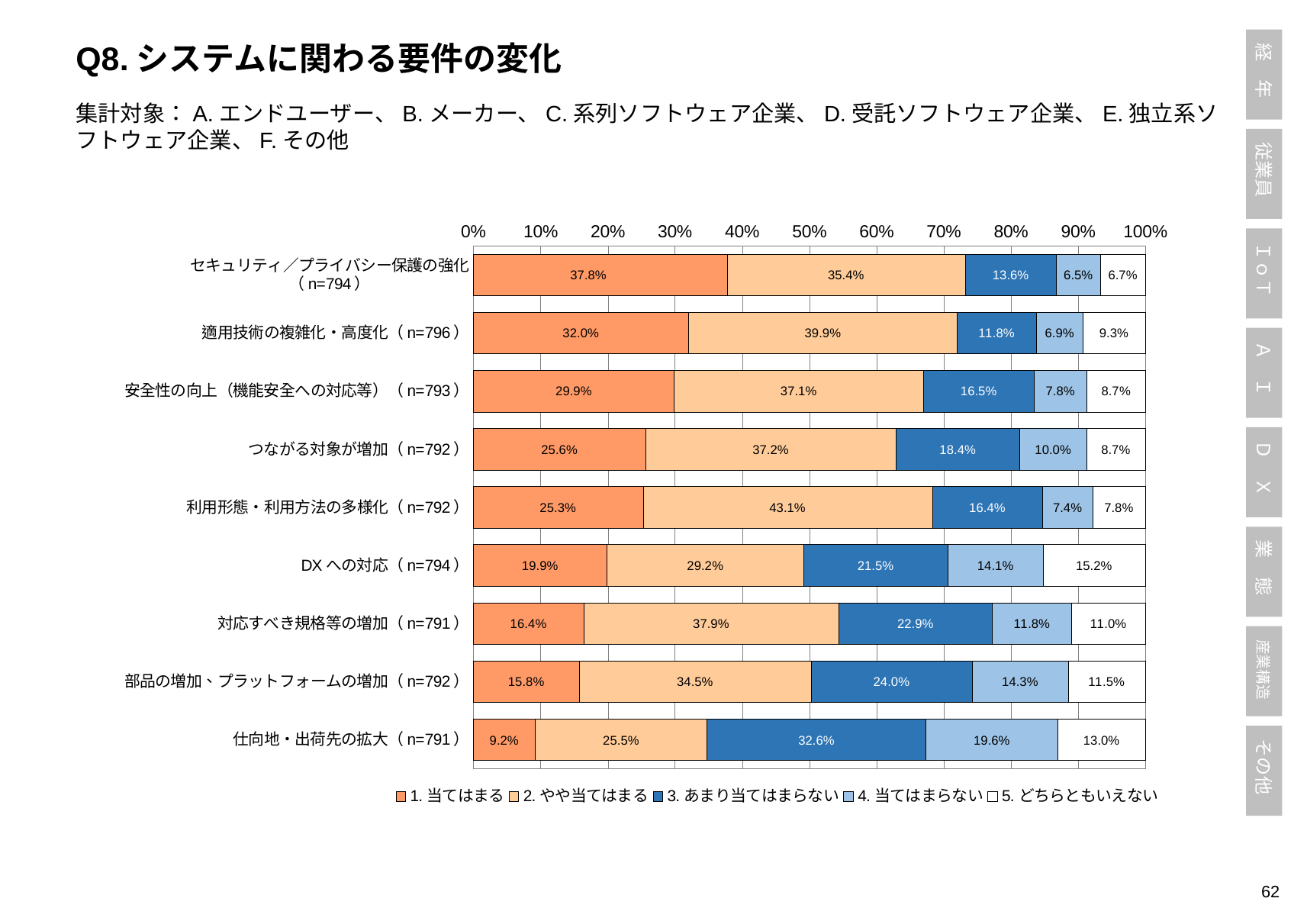

Q8.システムに関わる要件の変化
集計対象：A.エンドユーザー、B.メーカー、C.系列ソフトウェア企業、D.受託ソフトウェア企業、E.独立系ソフトウェア企業、F.その他

### Chart

| Category | 1.当てはまる | 2.やや当てはまる | 3.あまり当てはまらない | 4.当てはまらない | 5.どちらともいえない |
|---|---|---|---|---|---|
| セキュリティ／プライバシー保護の強化（n=794） | 0.3778337531486146 | 0.353904282115869 | 0.13602015113350127 | 0.0654911838790932 | 0.06675062972292191 |
| 適用技術の複雑化・高度化（n=796） | 0.3203517587939699 | 0.39949748743718594 | 0.11809045226130653 | 0.06909547738693467 | 0.09296482412060302 |
| 安全性の向上（機能安全への対応等）（n=793） | 0.2988650693568726 | 0.3707440100882724 | 0.16519546027742749 | 0.07818411097099622 | 0.08701134930643127 |
| つながる対象が増加（n=792） | 0.2563131313131313 | 0.37247474747474746 | 0.18434343434343434 | 0.09974747474747475 | 0.08712121212121213 |
| 利用形態・利用方法の多様化（n=792） | 0.25252525252525254 | 0.4305555555555556 | 0.16414141414141414 | 0.07449494949494949 | 0.07828282828282829 |
| DXへの対応（n=794） | 0.19899244332493704 | 0.29219143576826195 | 0.21536523929471033 | 0.14105793450881612 | 0.15239294710327456 |
| 対応すべき規格等の増加（n=791） | 0.16434892541087232 | 0.37926675094816686 | 0.22882427307206069 | 0.11757269279393173 | 0.10998735777496839 |
| 部品の増加、プラットフォームの増加（n=792） | 0.15782828282828282 | 0.3446969696969697 | 0.2398989898989899 | 0.14267676767676768 | 0.1148989898989899 |
| 仕向地・出荷先の拡大（n=791） | 0.0922882427307206 | 0.2553729456384324 | 0.32616940581542353 | 0.1959544879898862 | 0.1302149178255373 |
62